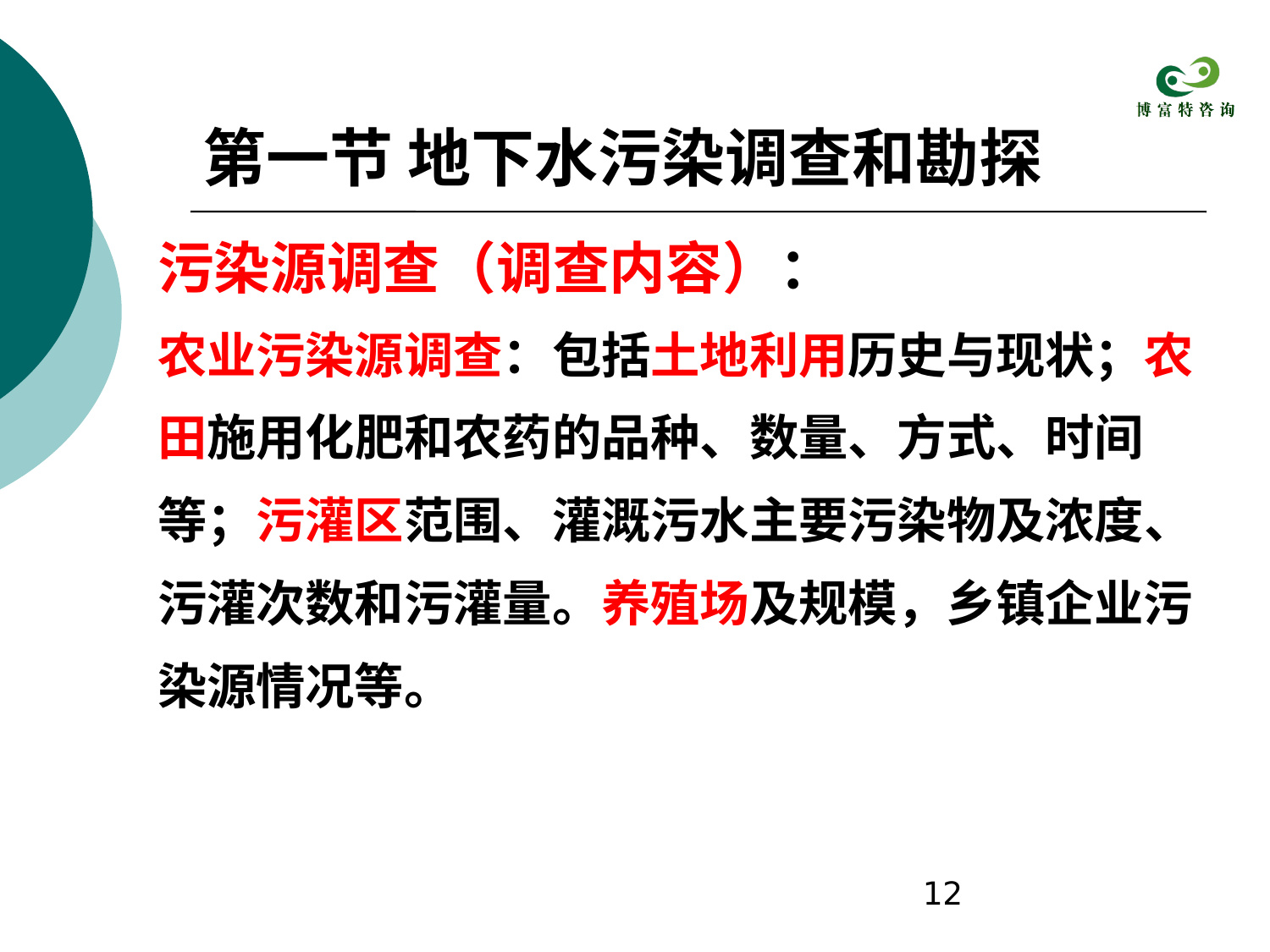

第一节 地下水污染调查和勘探
污染源调查（调查内容）：
农业污染源调查：包括土地利用历史与现状；农田施用化肥和农药的品种、数量、方式、时间等；污灌区范围、灌溉污水主要污染物及浓度、污灌次数和污灌量。养殖场及规模，乡镇企业污染源情况等。

12